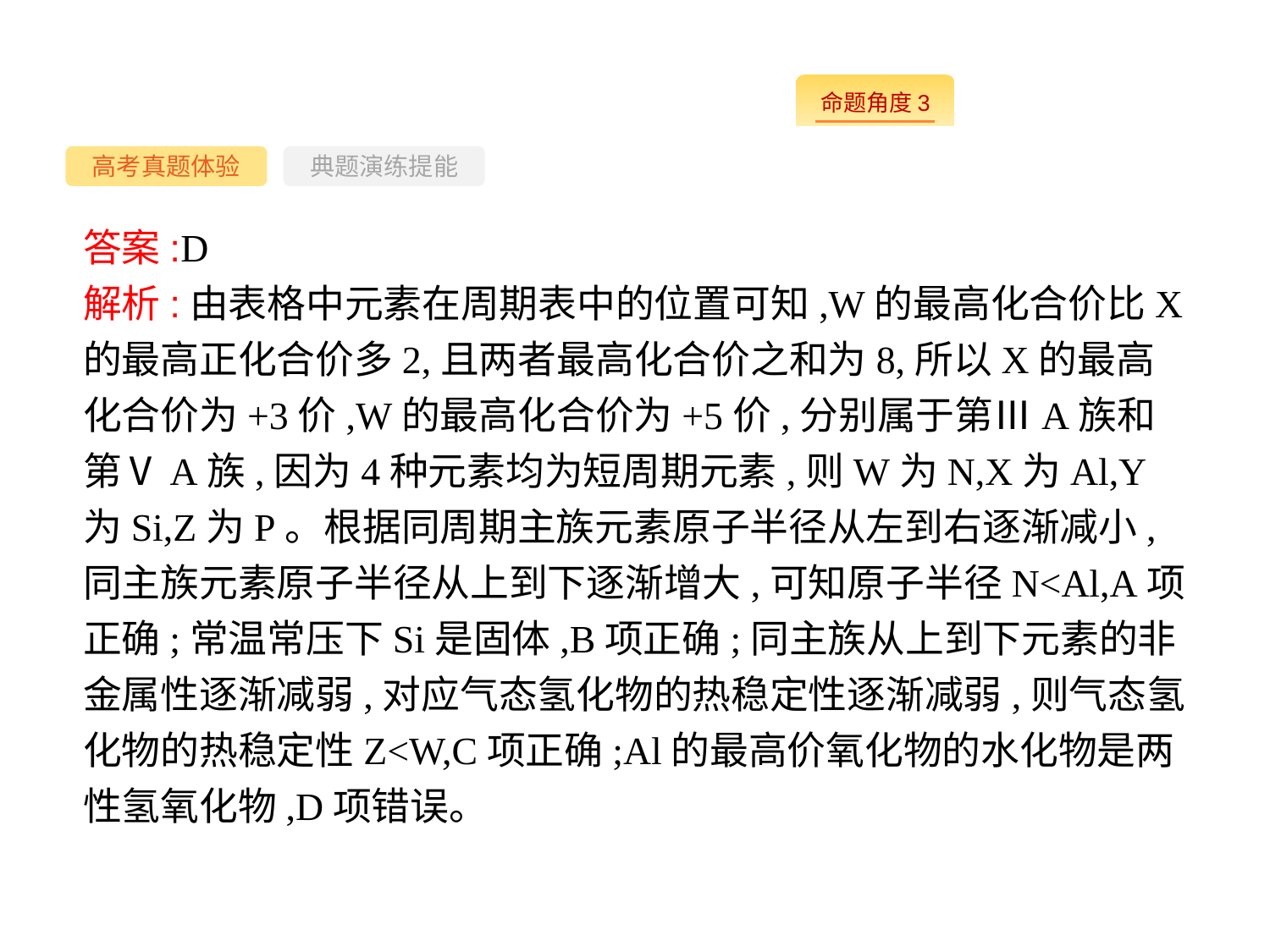

-75-
高考真题体验
典题演练提能
答案:D
解析:由表格中元素在周期表中的位置可知,W的最高化合价比X的最高正化合价多2,且两者最高化合价之和为8,所以X的最高化合价为+3价,W的最高化合价为+5价,分别属于第ⅢA族和第ⅤA族,因为4种元素均为短周期元素,则W为N,X为Al,Y为Si,Z为P。根据同周期主族元素原子半径从左到右逐渐减小,同主族元素原子半径从上到下逐渐增大,可知原子半径N<Al,A项正确;常温常压下Si是固体,B项正确;同主族从上到下元素的非金属性逐渐减弱,对应气态氢化物的热稳定性逐渐减弱,则气态氢化物的热稳定性Z<W,C项正确;Al的最高价氧化物的水化物是两性氢氧化物,D项错误。